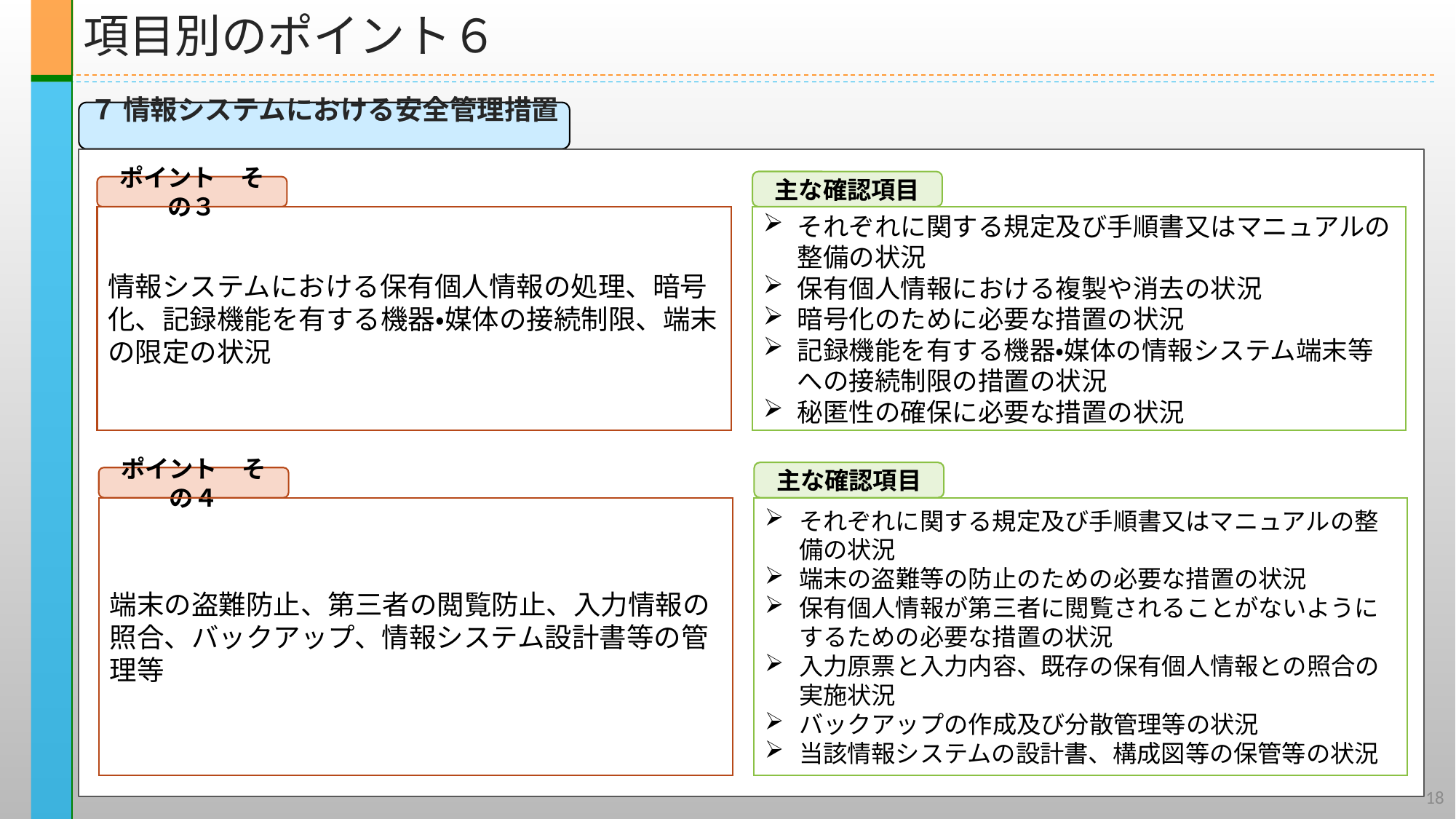

項目別のポイント６
７ 情報システムにおける安全管理措置

主な確認項目
ポイント　その３
情報システムにおける保有個人情報の処理、暗号化、記録機能を有する機器・媒体の接続制限、端末の限定の状況
それぞれに関する規定及び手順書又はマニュアルの整備の状況
保有個人情報における複製や消去の状況
暗号化のために必要な措置の状況
記録機能を有する機器・媒体の情報システム端末等への接続制限の措置の状況
秘匿性の確保に必要な措置の状況
主な確認項目
ポイント　その４
それぞれに関する規定及び手順書又はマニュアルの整備の状況
端末の盗難等の防止のための必要な措置の状況
保有個人情報が第三者に閲覧されることがないようにするための必要な措置の状況
入力原票と入力内容、既存の保有個人情報との照合の実施状況
バックアップの作成及び分散管理等の状況
当該情報システムの設計書、構成図等の保管等の状況
端末の盗難防止、第三者の閲覧防止、入力情報の照合、バックアップ、情報システム設計書等の管理等
18